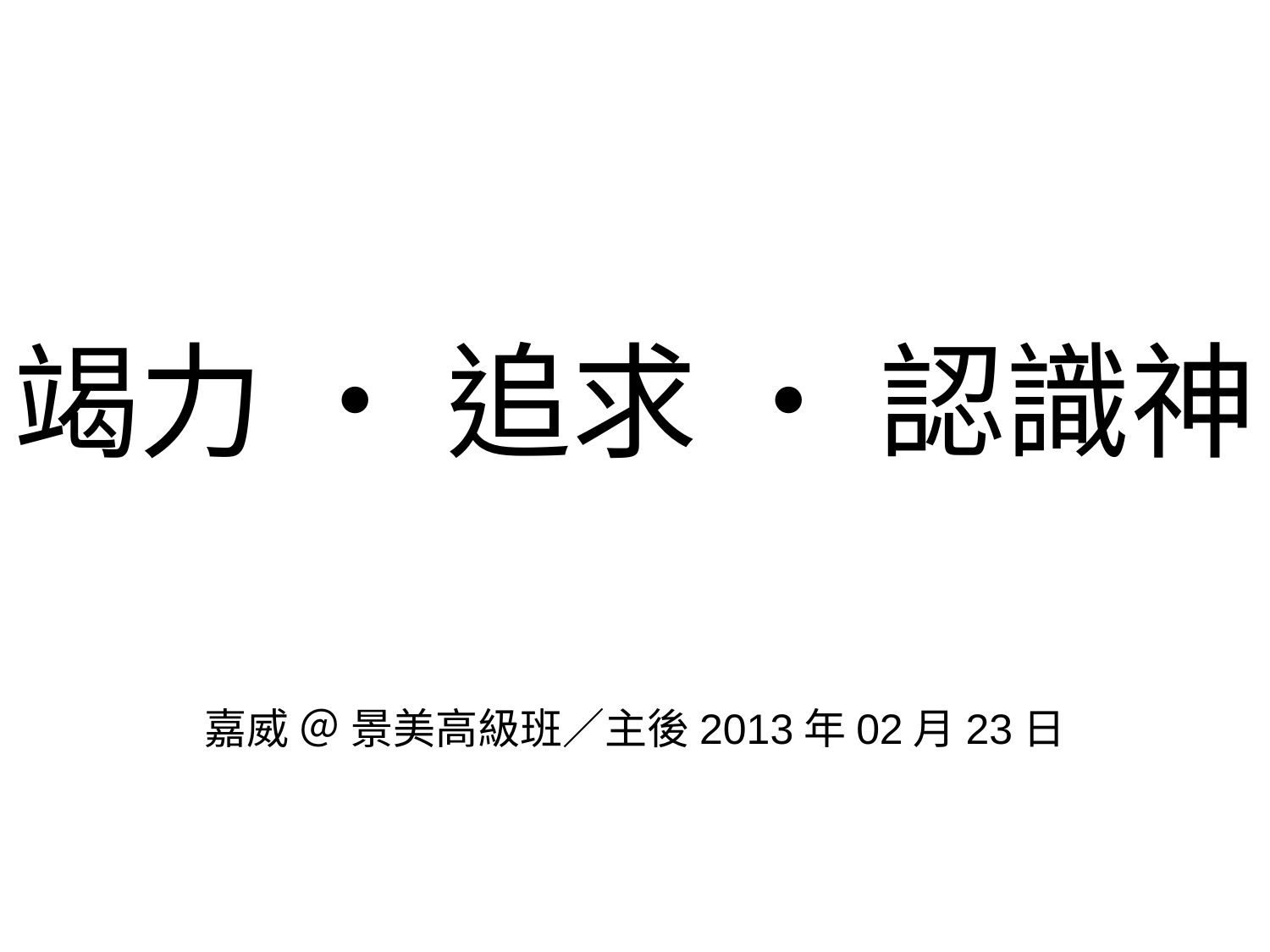

# 竭力 ‧ 追求 ‧ 認識神
嘉威 ＠ 景美高級班／主後2013年02月23日